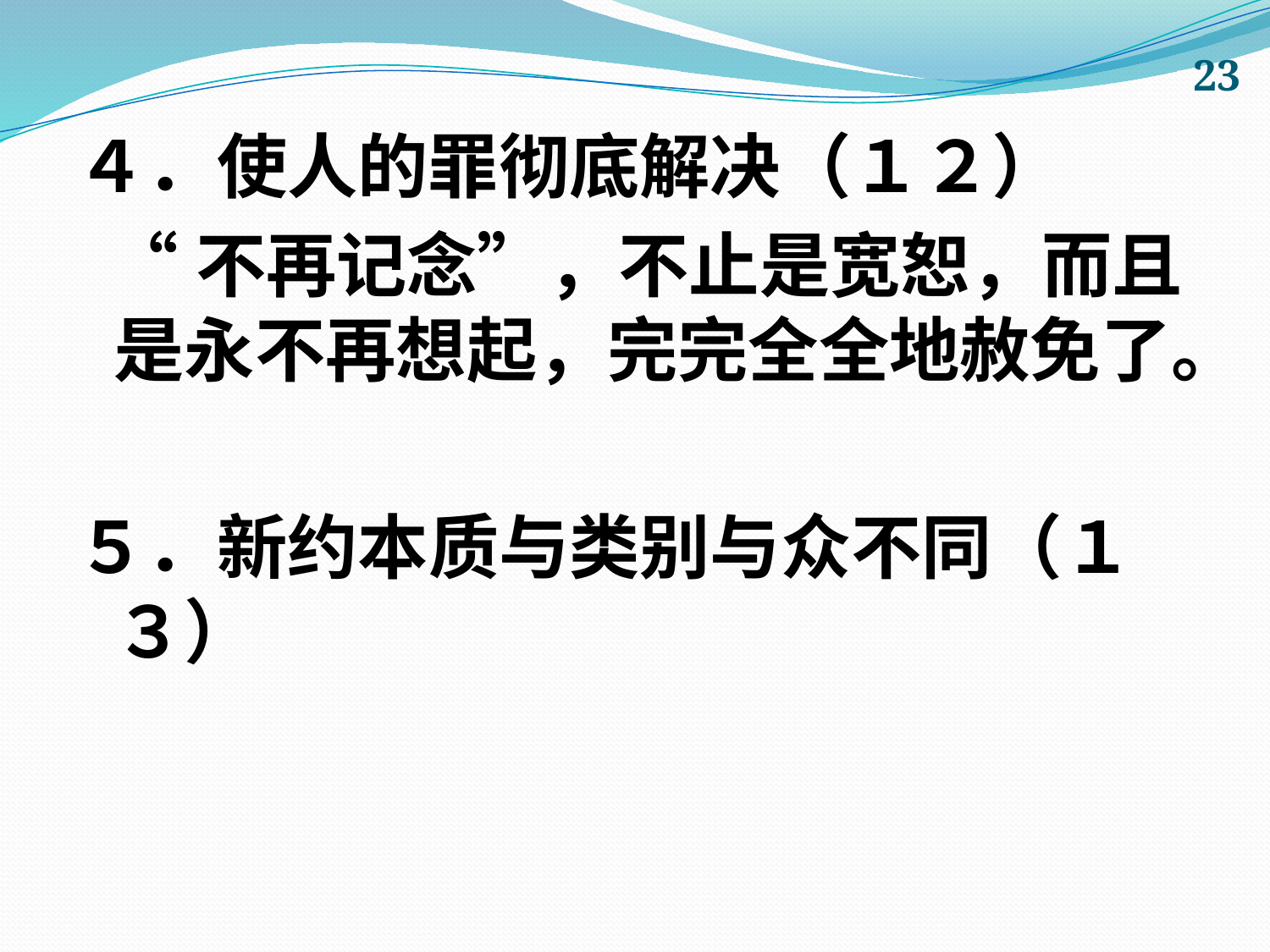

23
４．使人的罪彻底解决（１２）
  “不再记念”，不止是宽恕，而且是永不再想起，完完全全地赦免了。

５．新约本质与类别与众不同（１３）